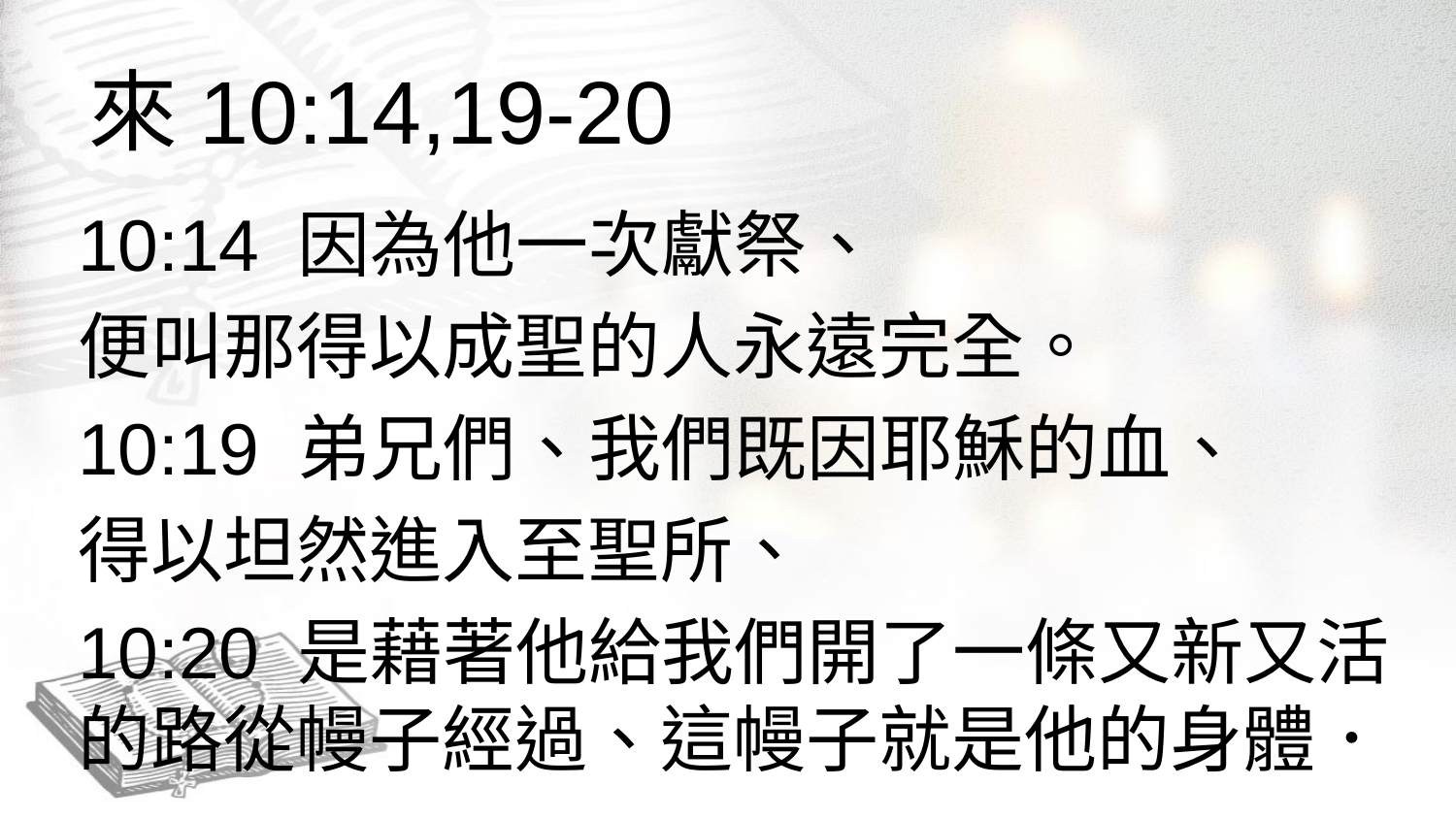

# 來10:14,19-20
10:14 因為他一次獻祭、
便叫那得以成聖的人永遠完全。
10:19 弟兄們、我們既因耶穌的血、
得以坦然進入至聖所、
10:20 是藉著他給我們開了一條又新又活的路從幔子經過、這幔子就是他的身體．